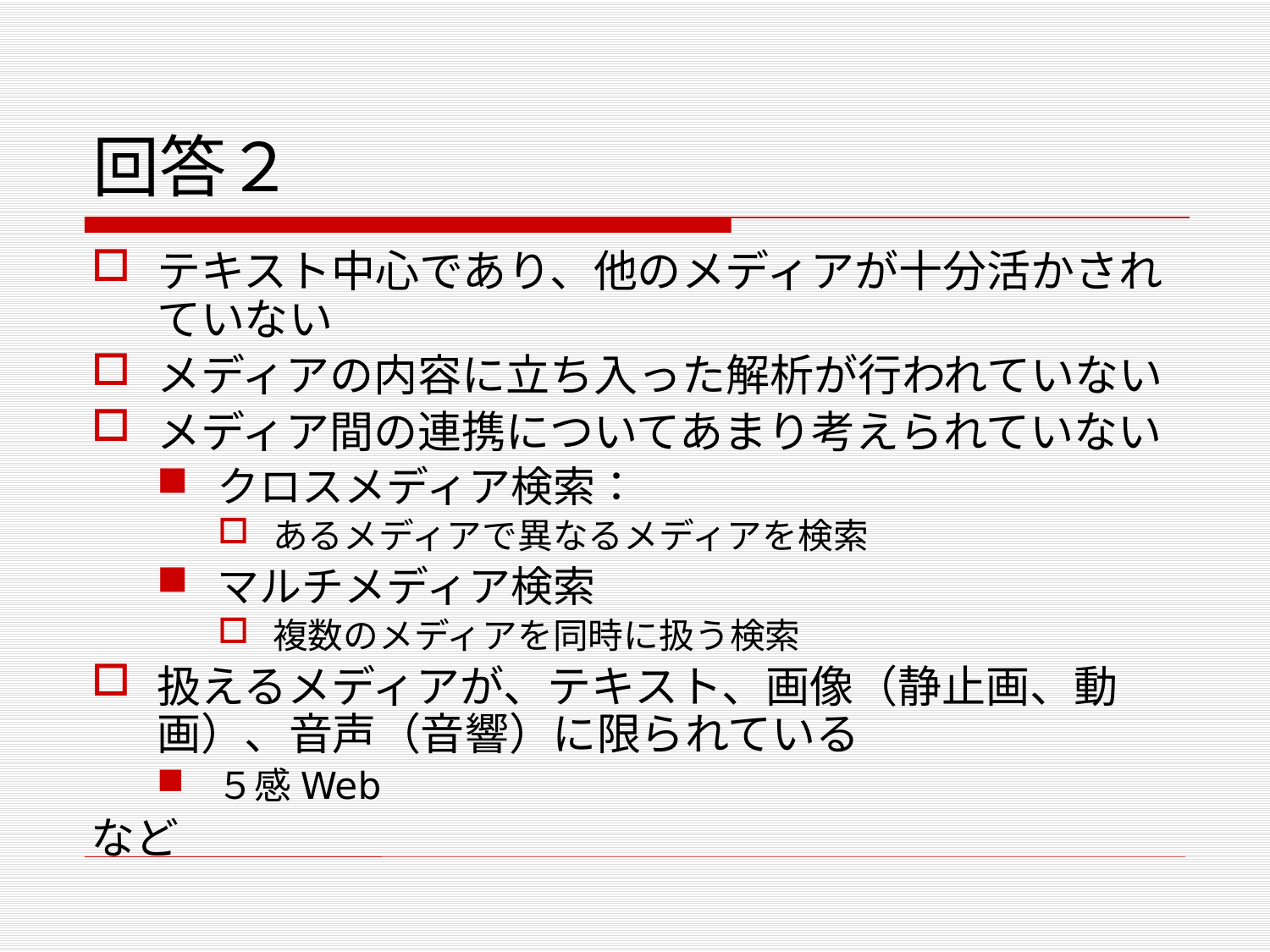

# 回答２
テキスト中心であり、他のメディアが十分活かされていない
メディアの内容に立ち入った解析が行われていない
メディア間の連携についてあまり考えられていない
クロスメディア検索：
あるメディアで異なるメディアを検索
マルチメディア検索
複数のメディアを同時に扱う検索
扱えるメディアが、テキスト、画像（静止画、動画）、音声（音響）に限られている
５感Web
など